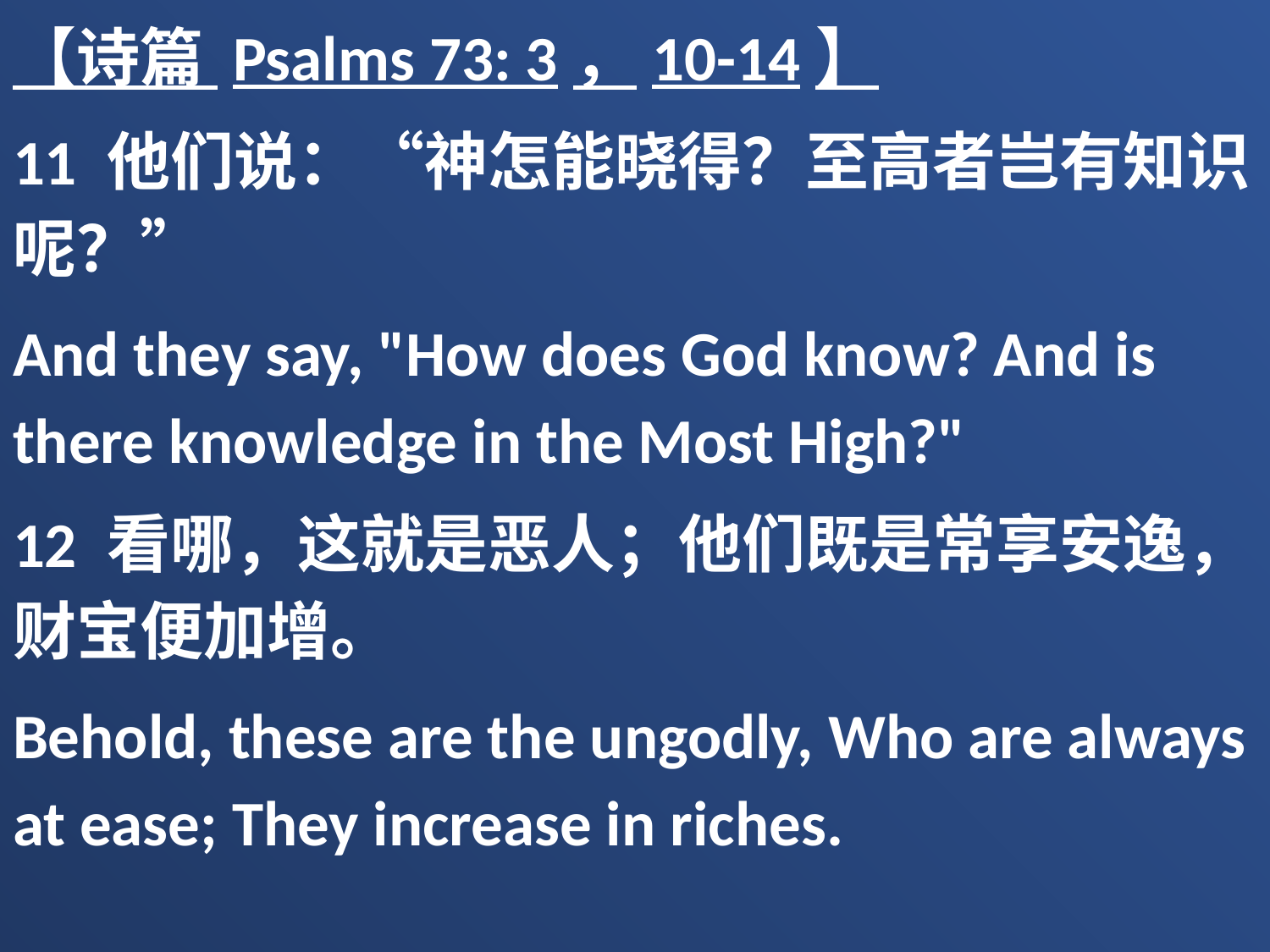

【诗篇 Psalms 73: 3，10-14】
11 他们说：“神怎能晓得？至高者岂有知识呢？”
And they say, "How does God know? And is there knowledge in the Most High?"
12 看哪，这就是恶人；他们既是常享安逸，财宝便加增。
Behold, these are the ungodly, Who are always at ease; They increase in riches.